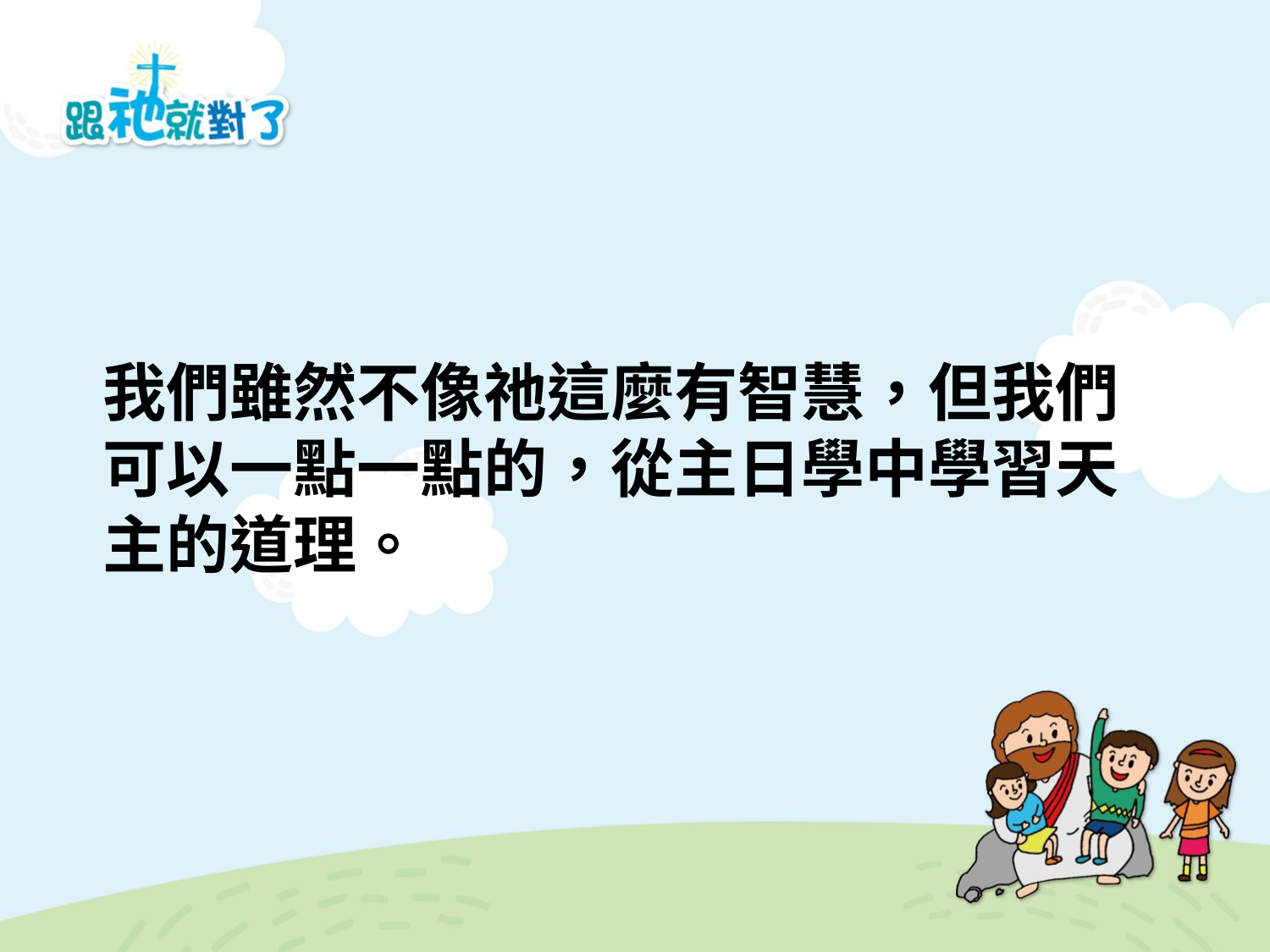

我們雖然不像祂這麼有智慧，但我們可以一點一點的，從主日學中學習天主的道理。